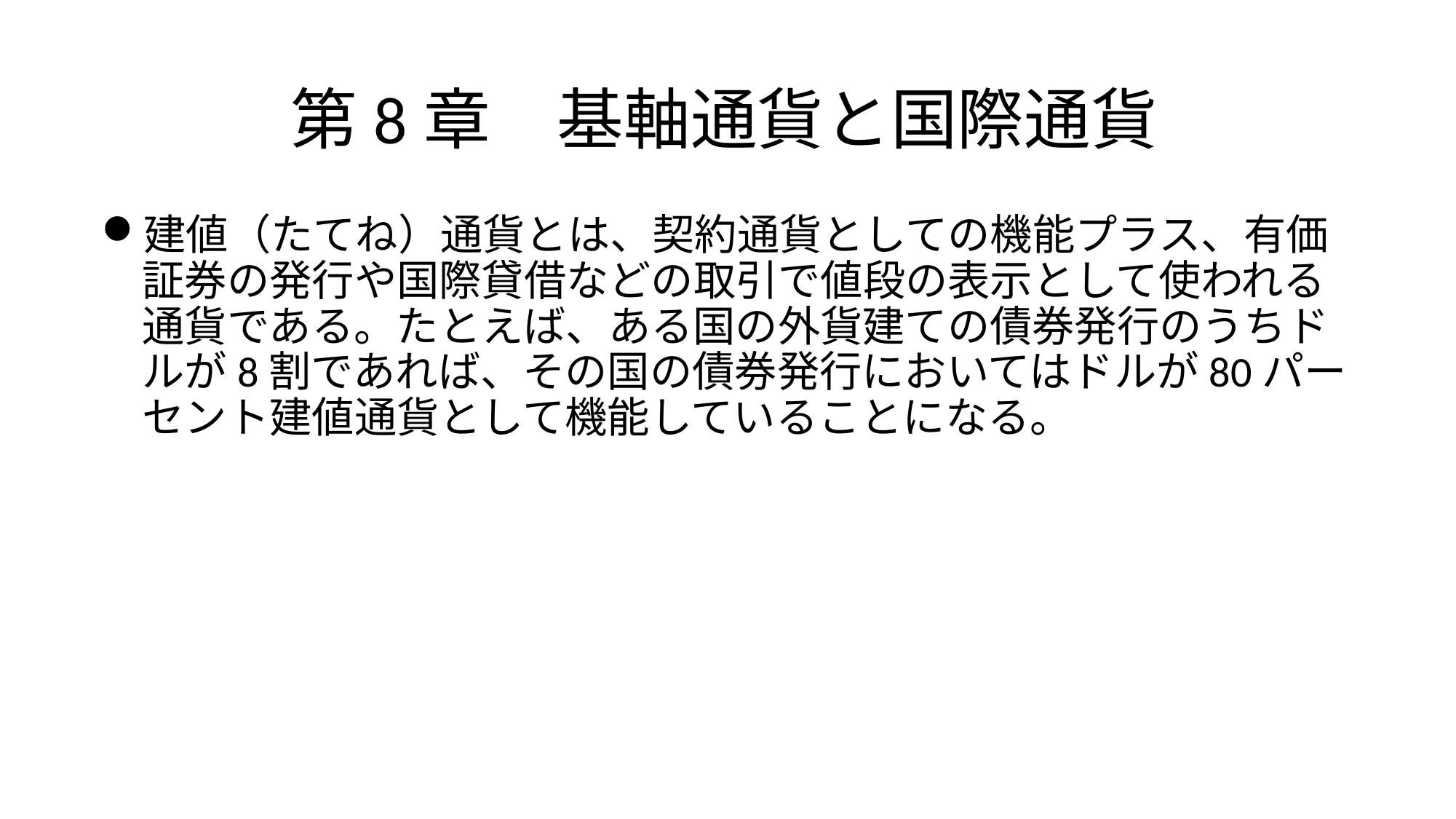

# 第8章　基軸通貨と国際通貨
建値（たてね）通貨とは、契約通貨としての機能プラス、有価証券の発行や国際貸借などの取引で値段の表示として使われる通貨である。たとえば、ある国の外貨建ての債券発行のうちドルが8割であれば、その国の債券発行においてはドルが80パーセント建値通貨として機能していることになる。